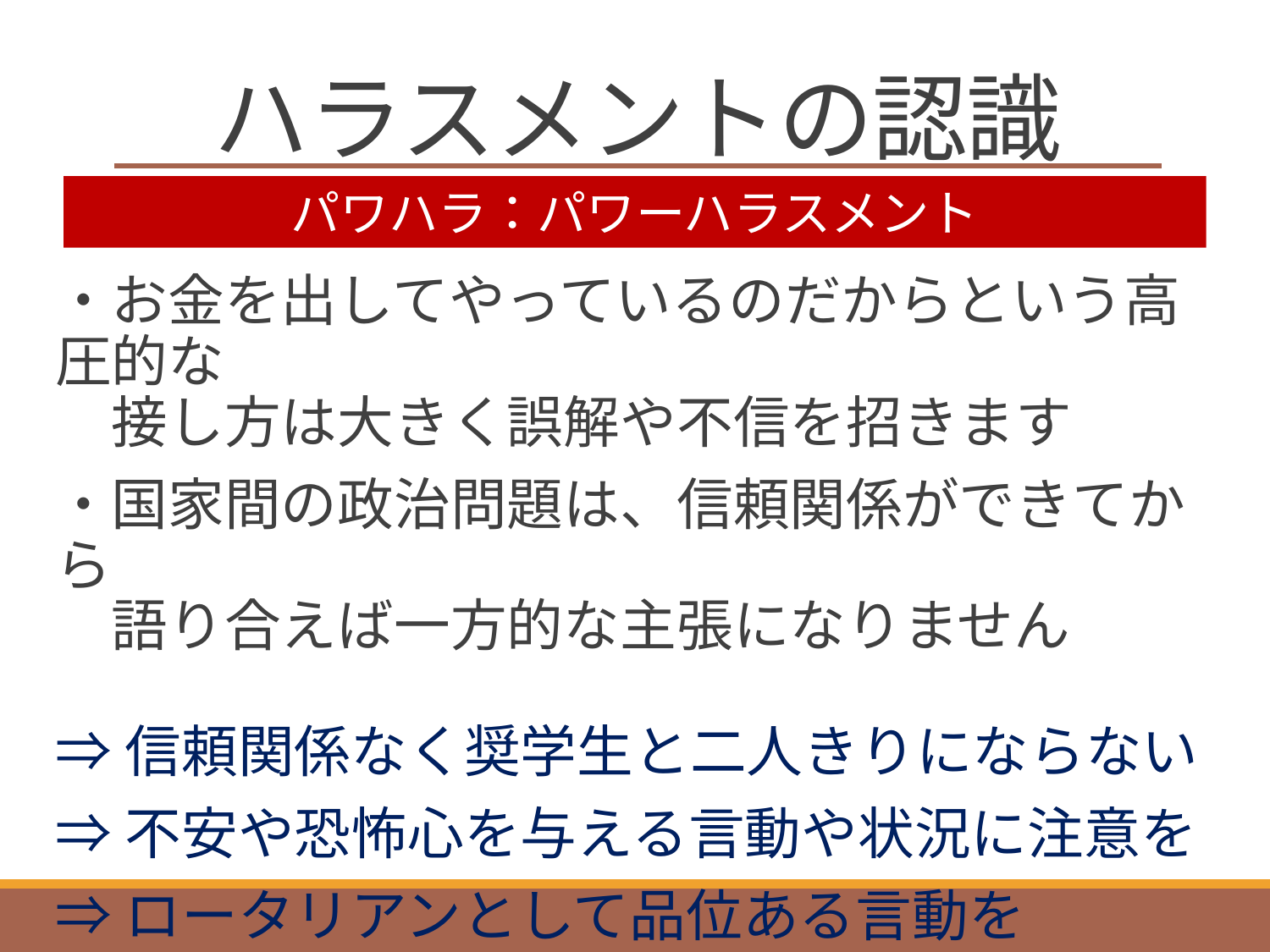

# ハラスメントの認識
パワハラ：パワーハラスメント
・お金を出してやっているのだからという高圧的な
　接し方は大きく誤解や不信を招きます
・国家間の政治問題は、信頼関係ができてから
　語り合えば一方的な主張になりません

⇒信頼関係なく奨学生と二人きりにならない
⇒不安や恐怖心を与える言動や状況に注意を
⇒ロータリアンとして品位ある言動を